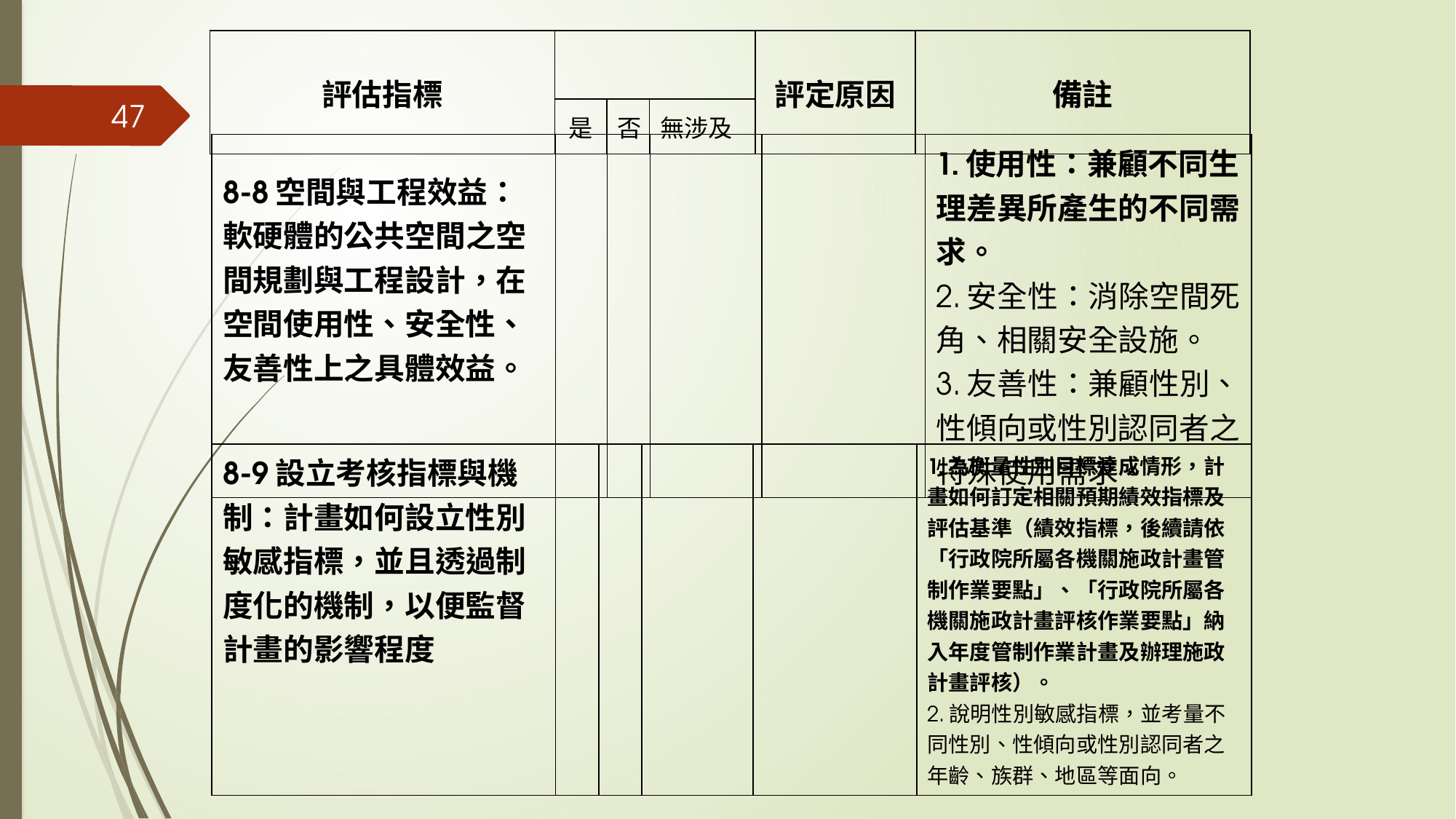

| 評估指標 |  |  |  | 評定原因 | 備註 |
| --- | --- | --- | --- | --- | --- |
|  | 是 | 否 | 無涉及 |  |  |
47
| 8-8空間與工程效益：軟硬體的公共空間之空間規劃與工程設計，在空間使用性、安全性、友善性上之具體效益。 |  |  |  |  | 1.使用性：兼顧不同生理差異所產生的不同需求。 2.安全性：消除空間死角、相關安全設施。 3.友善性：兼顧性別、性傾向或性別認同者之特殊使用需求。 |
| --- | --- | --- | --- | --- | --- |
| 8-9設立考核指標與機制：計畫如何設立性別敏感指標，並且透過制度化的機制，以便監督計畫的影響程度 |  |  |  |  | 1.為衡量性別目標達成情形，計畫如何訂定相關預期績效指標及評估基準（績效指標，後續請依「行政院所屬各機關施政計畫管制作業要點」、「行政院所屬各機關施政計畫評核作業要點」納入年度管制作業計畫及辦理施政計畫評核）。 2.說明性別敏感指標，並考量不同性別、性傾向或性別認同者之年齡、族群、地區等面向。 |
| --- | --- | --- | --- | --- | --- |